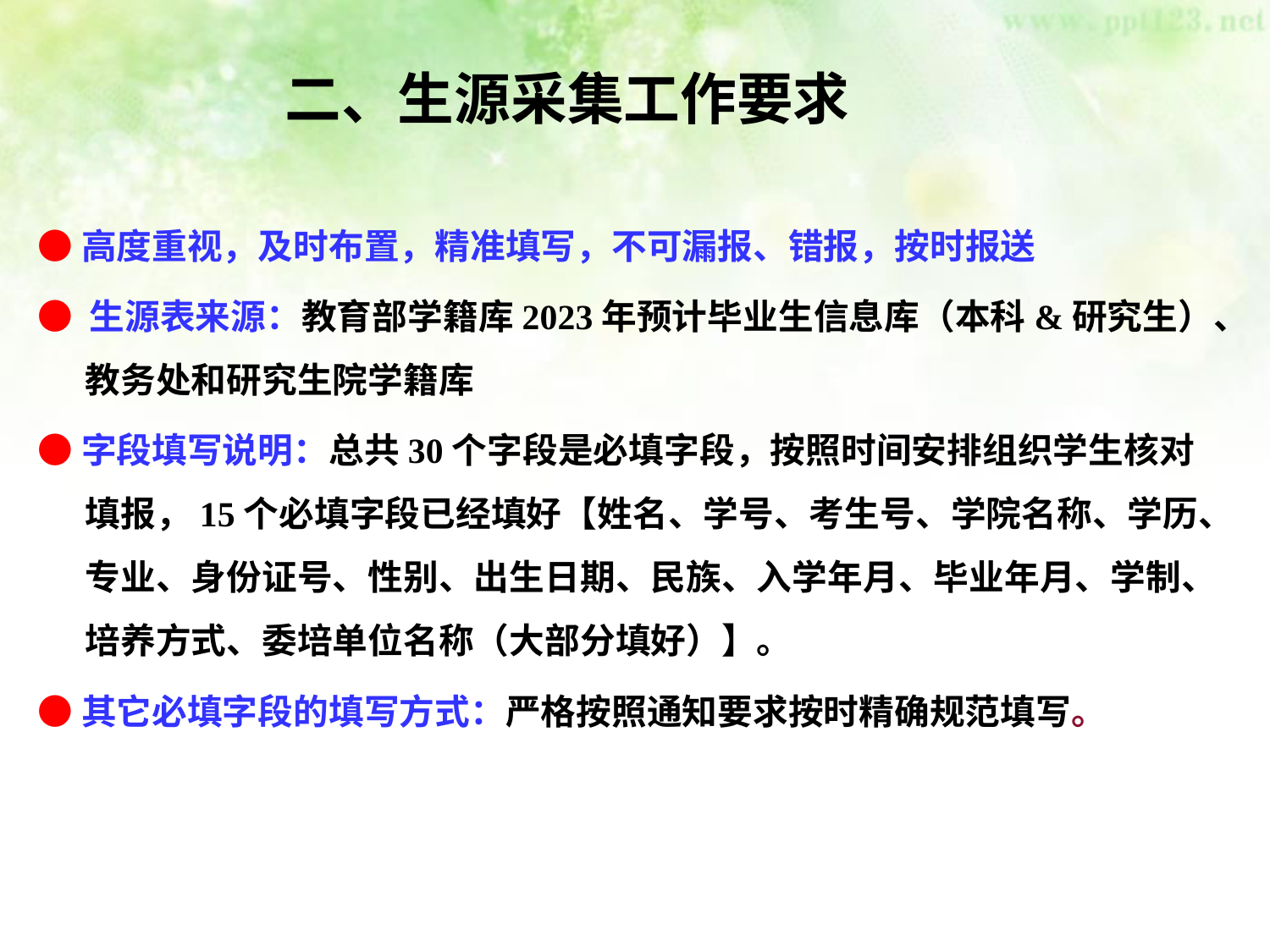

# 二、生源采集工作要求
●高度重视，及时布置，精准填写，不可漏报、错报，按时报送
● 生源表来源：教育部学籍库2023年预计毕业生信息库（本科&研究生）、教务处和研究生院学籍库
●字段填写说明：总共30个字段是必填字段，按照时间安排组织学生核对填报，15个必填字段已经填好【姓名、学号、考生号、学院名称、学历、专业、身份证号、性别、出生日期、民族、入学年月、毕业年月、学制、培养方式、委培单位名称（大部分填好）】。
●其它必填字段的填写方式：严格按照通知要求按时精确规范填写。